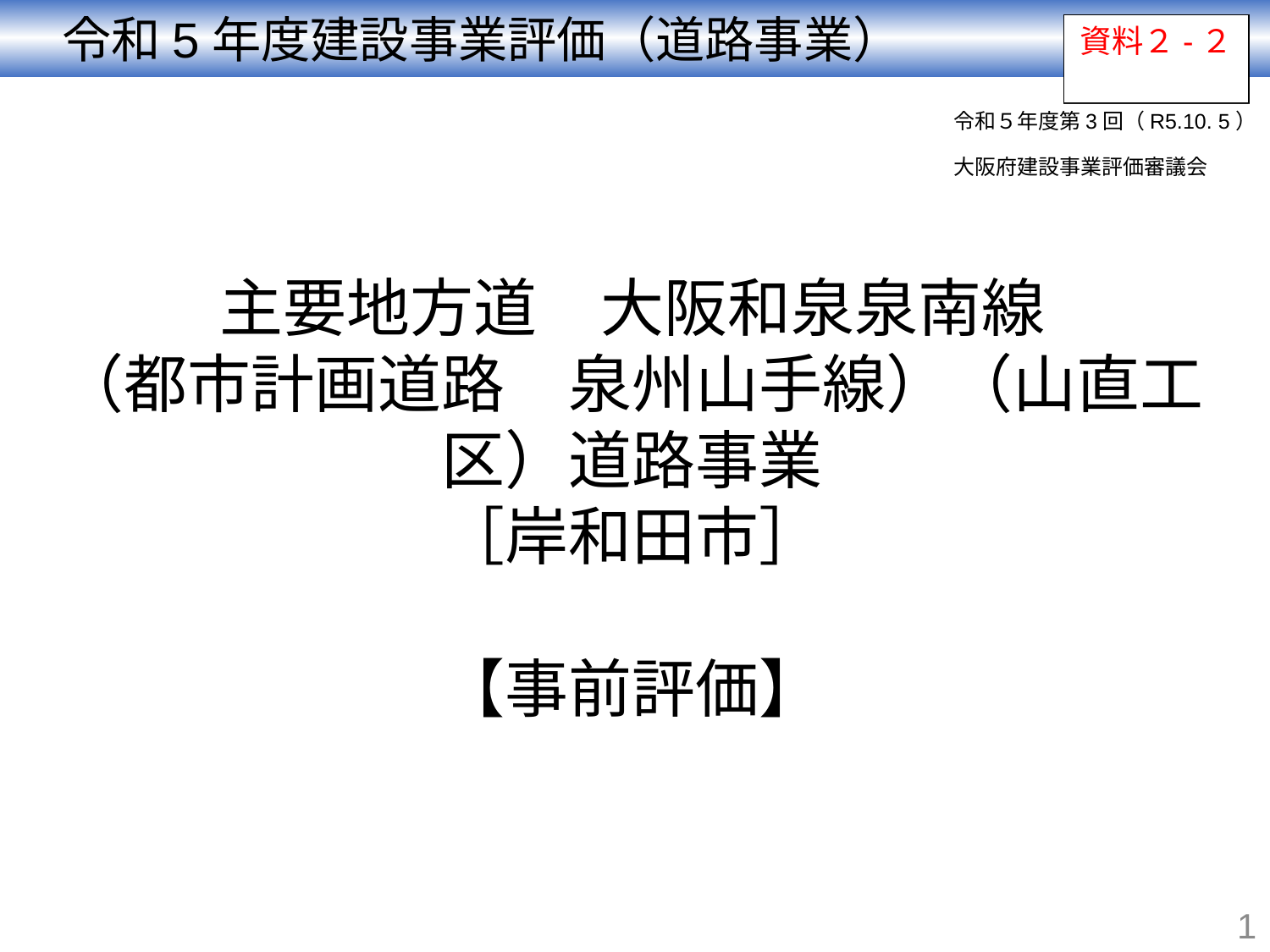

令和5年度建設事業評価（道路事業）
資料２-２
令和５年度第3回（R5.10. 5）
大阪府建設事業評価審議会
主要地方道　大阪和泉泉南線
（都市計画道路　泉州山手線）（山直工区）道路事業
［岸和田市］

【事前評価】
1